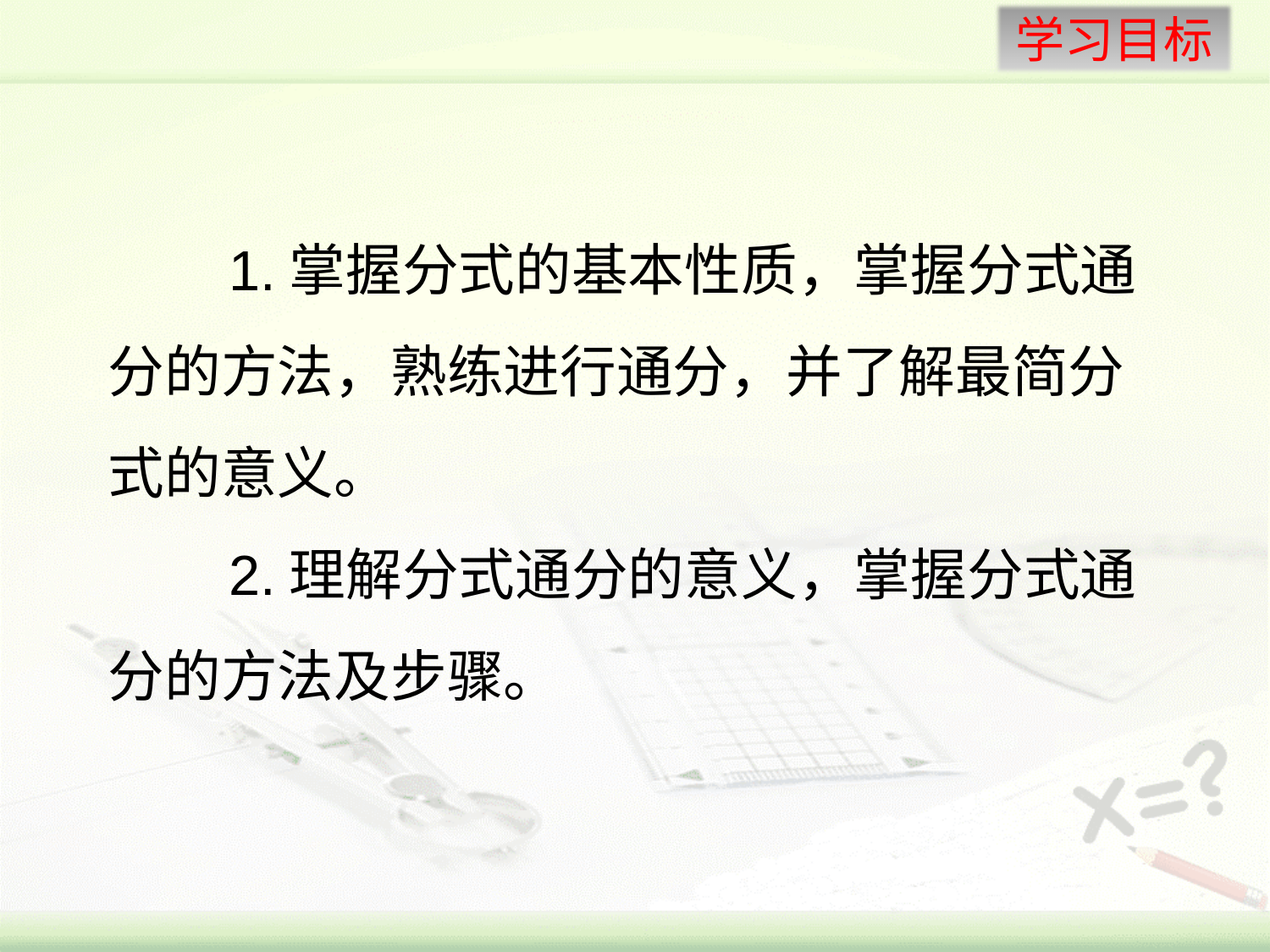

1.掌握分式的基本性质，掌握分式通分的方法，熟练进行通分，并了解最简分式的意义。
     2.理解分式通分的意义，掌握分式通分的方法及步骤。